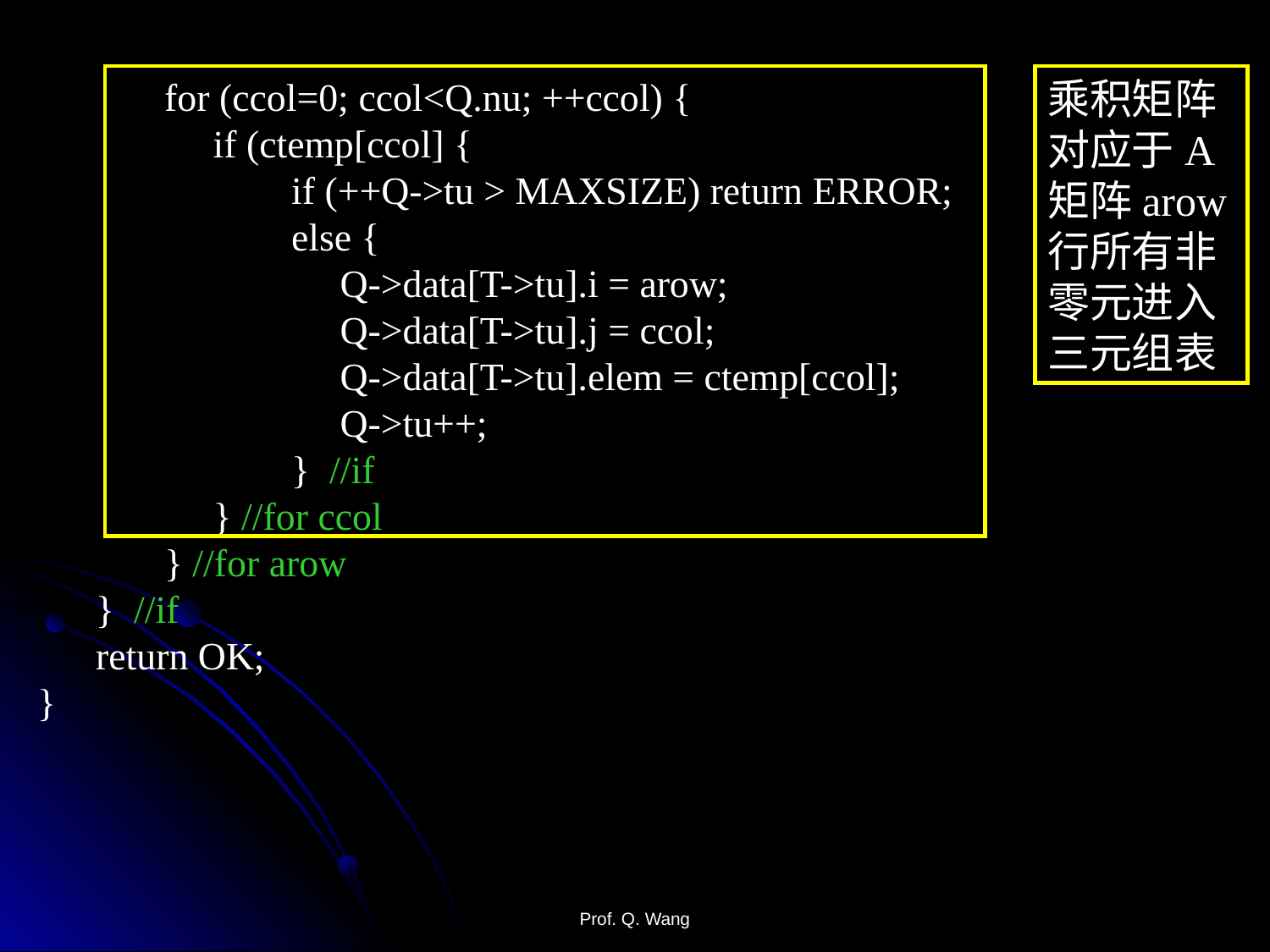

for (ccol=0; ccol<Q.nu; ++ccol) {
	     if (ctemp[ccol] {
		if (++Q->tu > MAXSIZE) return ERROR;
		else {
		     Q->data[T->tu].i = arow;
		     Q->data[T->tu].j = ccol;
		     Q->data[T->tu].elem = ctemp[ccol];
		     Q->tu++;
		}  //if
	     } //for ccol
	} //for arow
      }  //if
      return OK;
}

乘积矩阵对应于A矩阵arow行所有非零元进入三元组表

Prof. Q. Wang